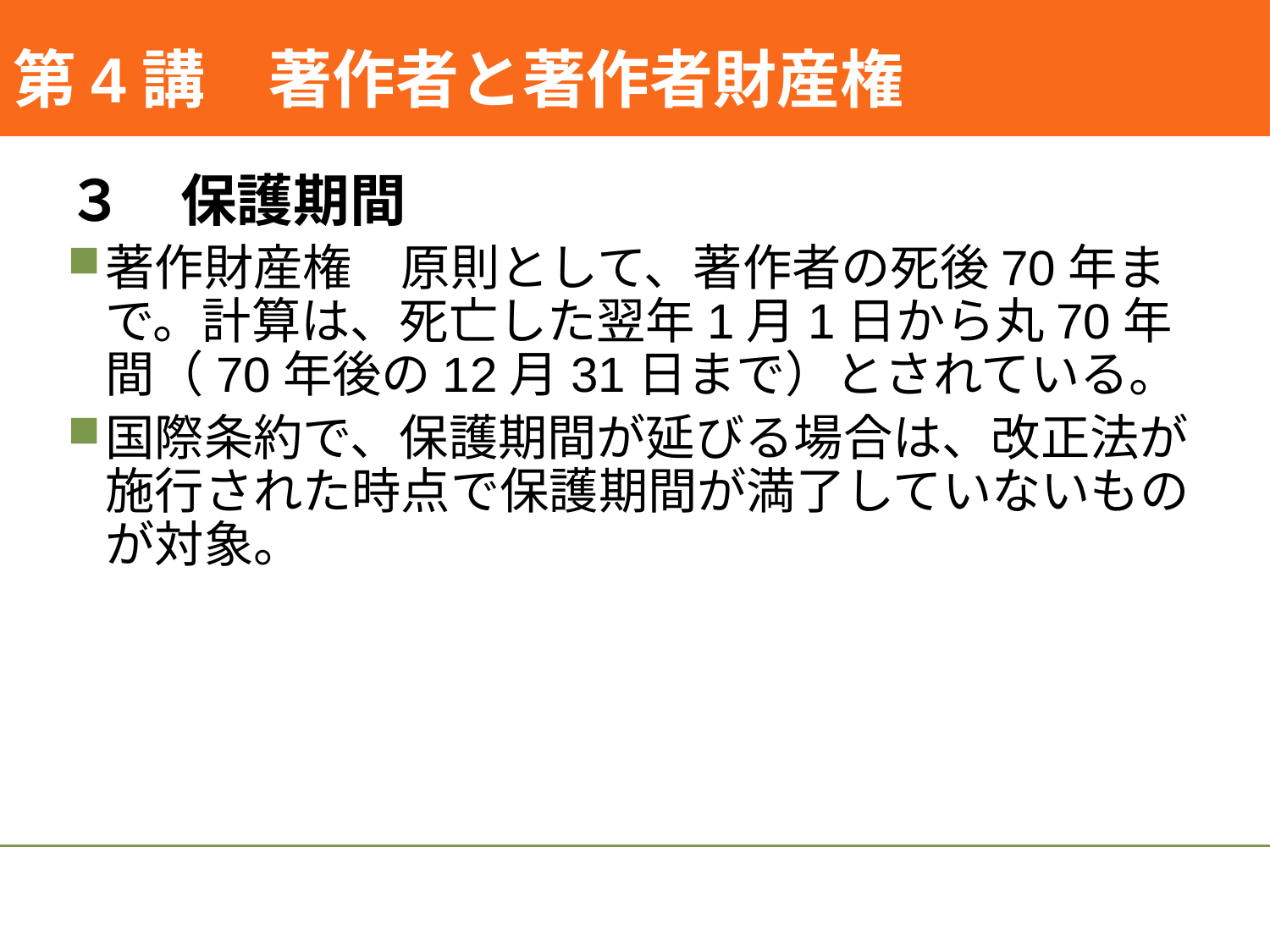

#
第4講　著作者と著作者財産権
３　保護期間
著作財産権　原則として、著作者の死後70年まで。計算は、死亡した翌年1月1日から丸70年間（70年後の12月31日まで）とされている。
国際条約で、保護期間が延びる場合は、改正法が施行された時点で保護期間が満了していないものが対象。